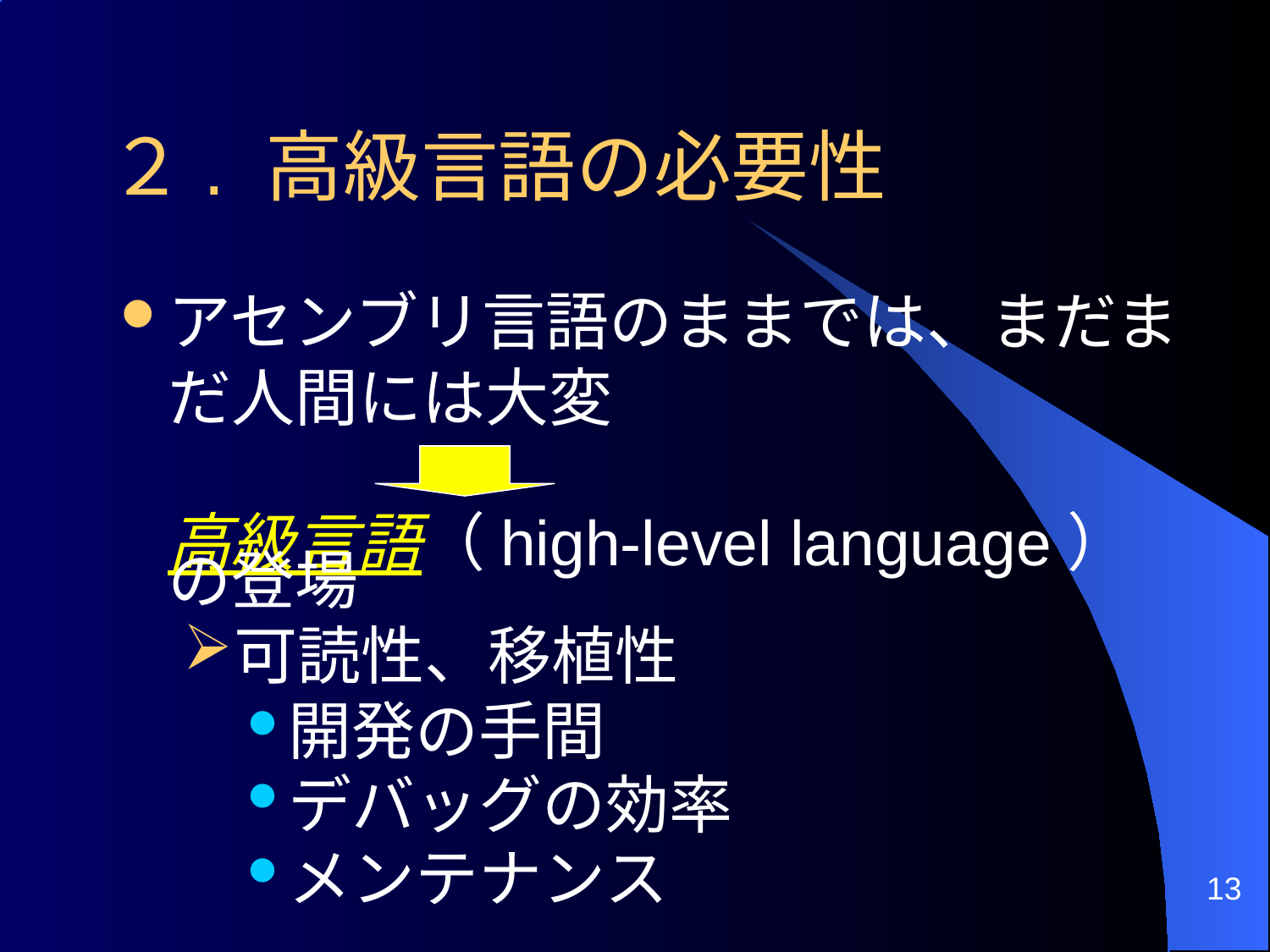

# ２. 高級言語の必要性
アセンブリ言語のままでは、まだまだ人間には大変

	高級言語（high-level language）の登場
可読性、移植性
開発の手間
デバッグの効率
メンテナンス

13